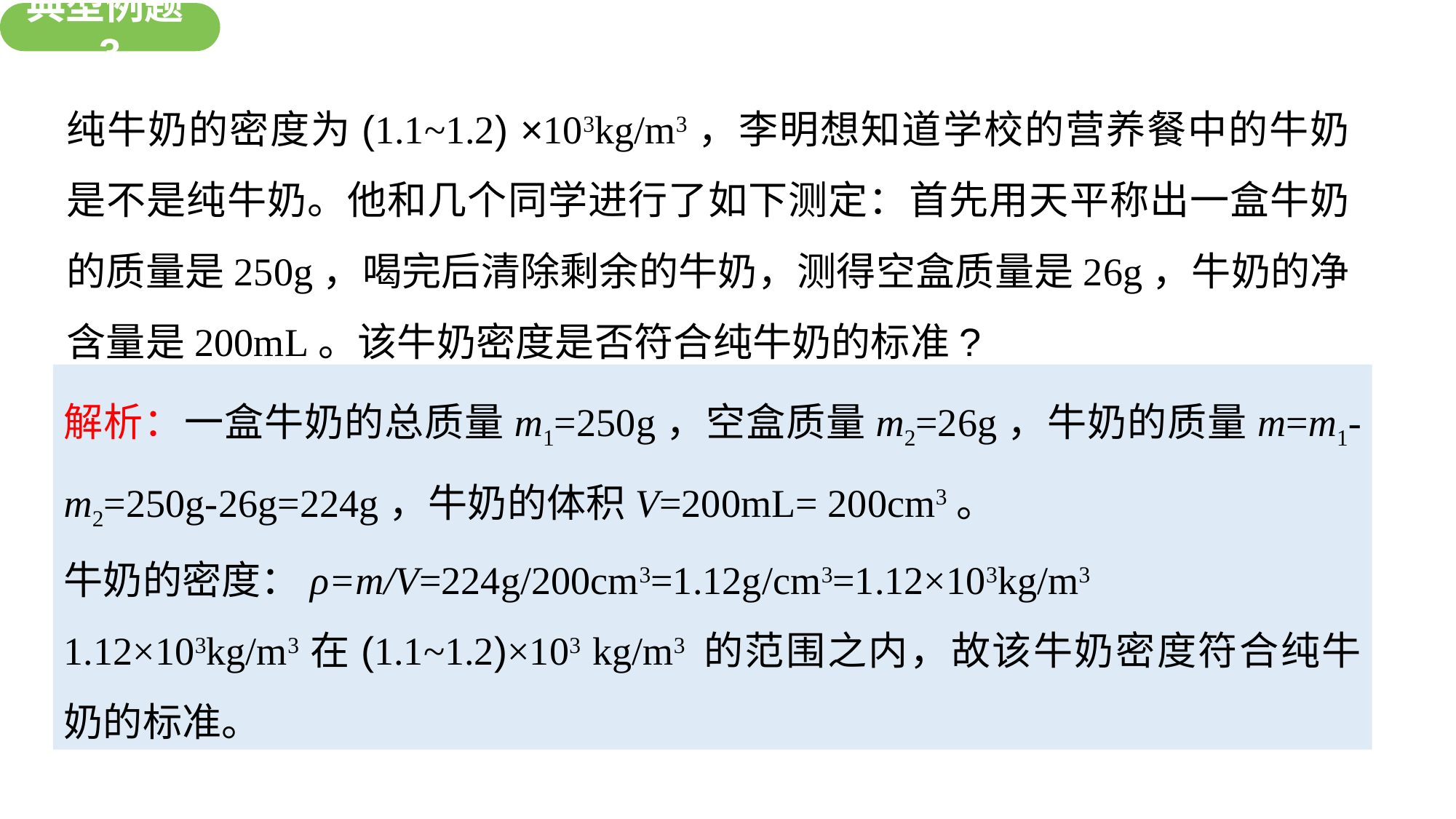

新知探究
新知探究
新知探究
典型例题3
纯牛奶的密度为(1.1~1.2) ×103kg/m3，李明想知道学校的营养餐中的牛奶是不是纯牛奶。他和几个同学进行了如下测定：首先用天平称出一盒牛奶的质量是250g，喝完后清除剩余的牛奶，测得空盒质量是26g，牛奶的净含量是200mL。该牛奶密度是否符合纯牛奶的标准?
解析：一盒牛奶的总质量m1=250g，空盒质量m2=26g，牛奶的质量m=m1-m2=250g-26g=224g，牛奶的体积V=200mL= 200cm3。
牛奶的密度：ρ=m/V=224g/200cm3=1.12g/cm3=1.12×103kg/m3
1.12×103kg/m3在(1.1~1.2)×103 kg/m3 的范围之内，故该牛奶密度符合纯牛奶的标准。